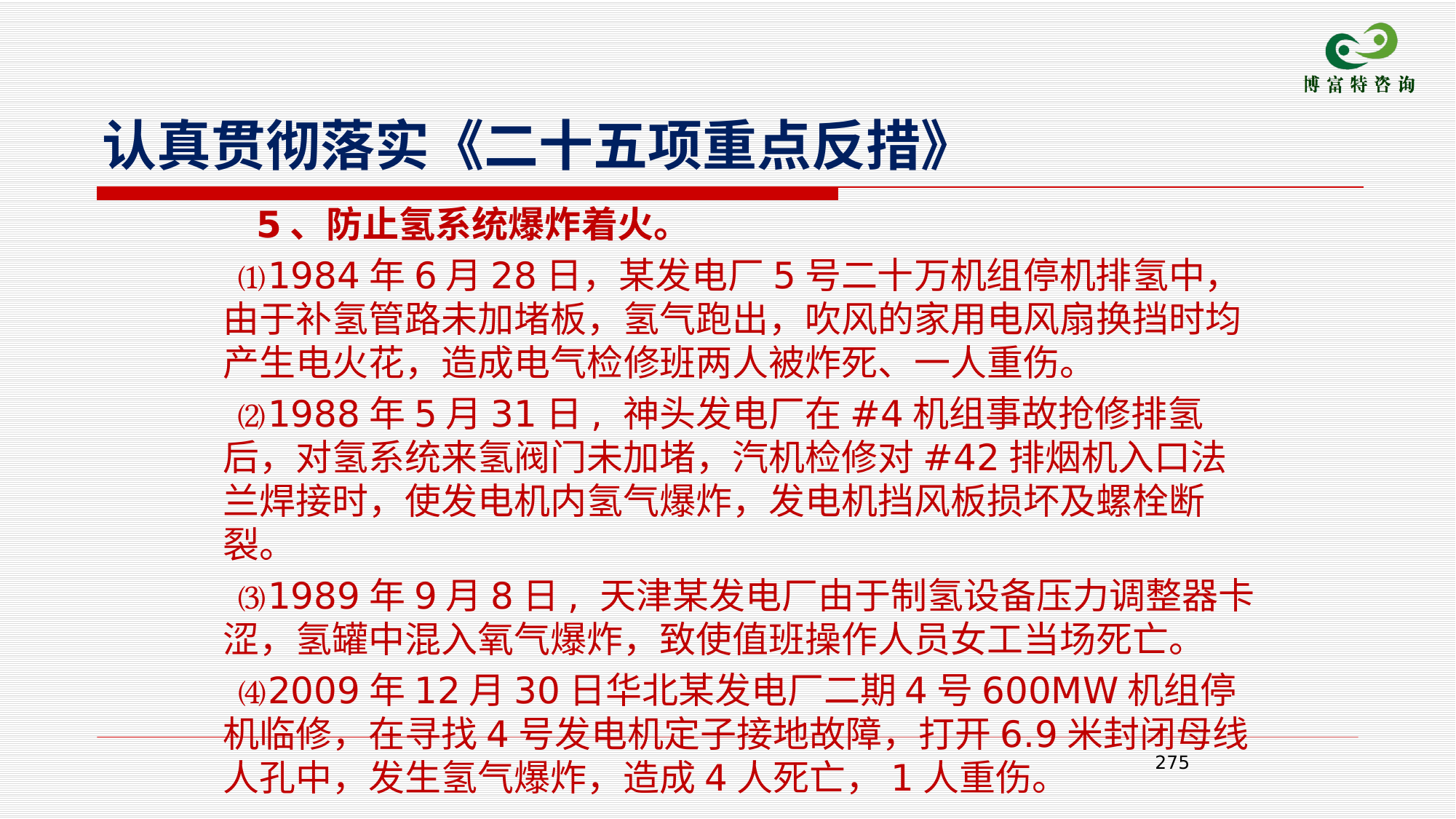

认真贯彻落实《二十五项重点反措》
       5、防止氢系统爆炸着火。
      ⑴1984年6月28日，某发电厂5号二十万机组停机排氢中，由于补氢管路未加堵板，氢气跑出，吹风的家用电风扇换挡时均产生电火花，造成电气检修班两人被炸死、一人重伤。
      ⑵1988年5月31日, 神头发电厂在#4机组事故抢修排氢后，对氢系统来氢阀门未加堵，汽机检修对#42排烟机入口法兰焊接时，使发电机内氢气爆炸，发电机挡风板损坏及螺栓断裂。
      ⑶1989年9月8日, 天津某发电厂由于制氢设备压力调整器卡涩，氢罐中混入氧气爆炸，致使值班操作人员女工当场死亡。
      ⑷2009年12月30日华北某发电厂二期4号600MW机组停机临修，在寻找4号发电机定子接地故障，打开6.9米封闭母线人孔中，发生氢气爆炸，造成4人死亡，1人重伤。

275